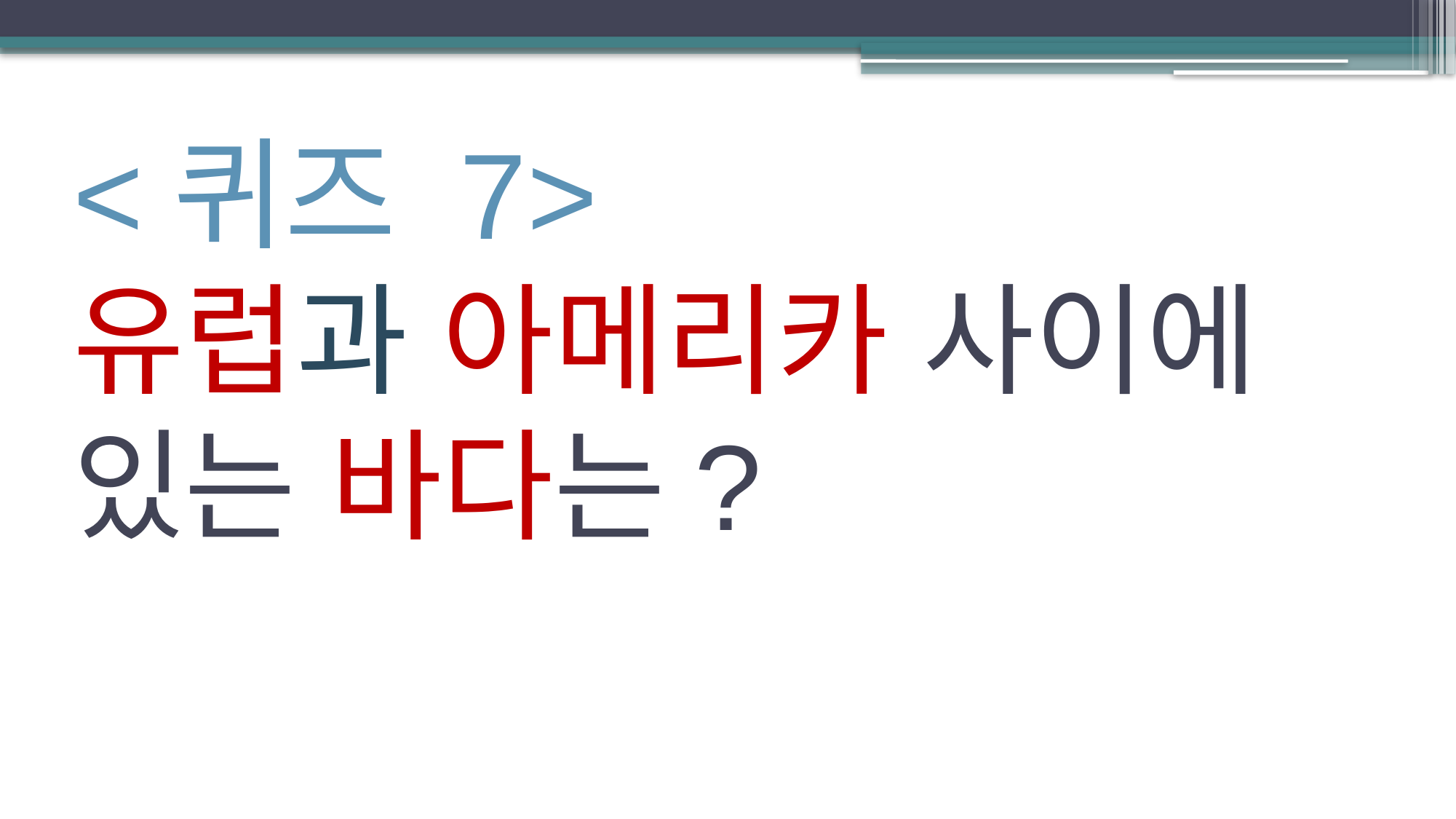

# <퀴즈 7> 유럽과 아메리카 사이에 있는 바다는?